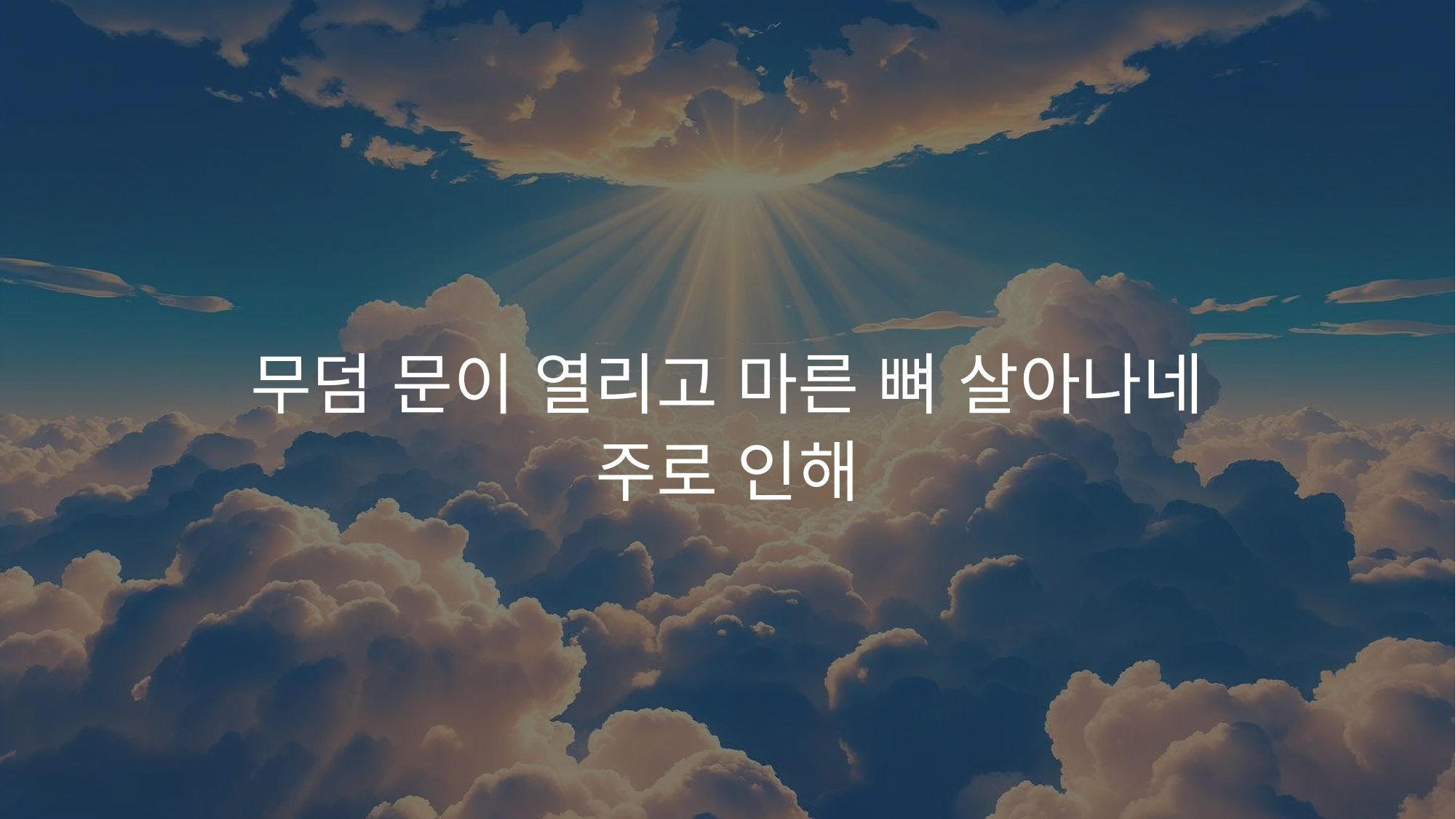

무덤 문이 열리고 마른 뼈 살아나네
주로 인해